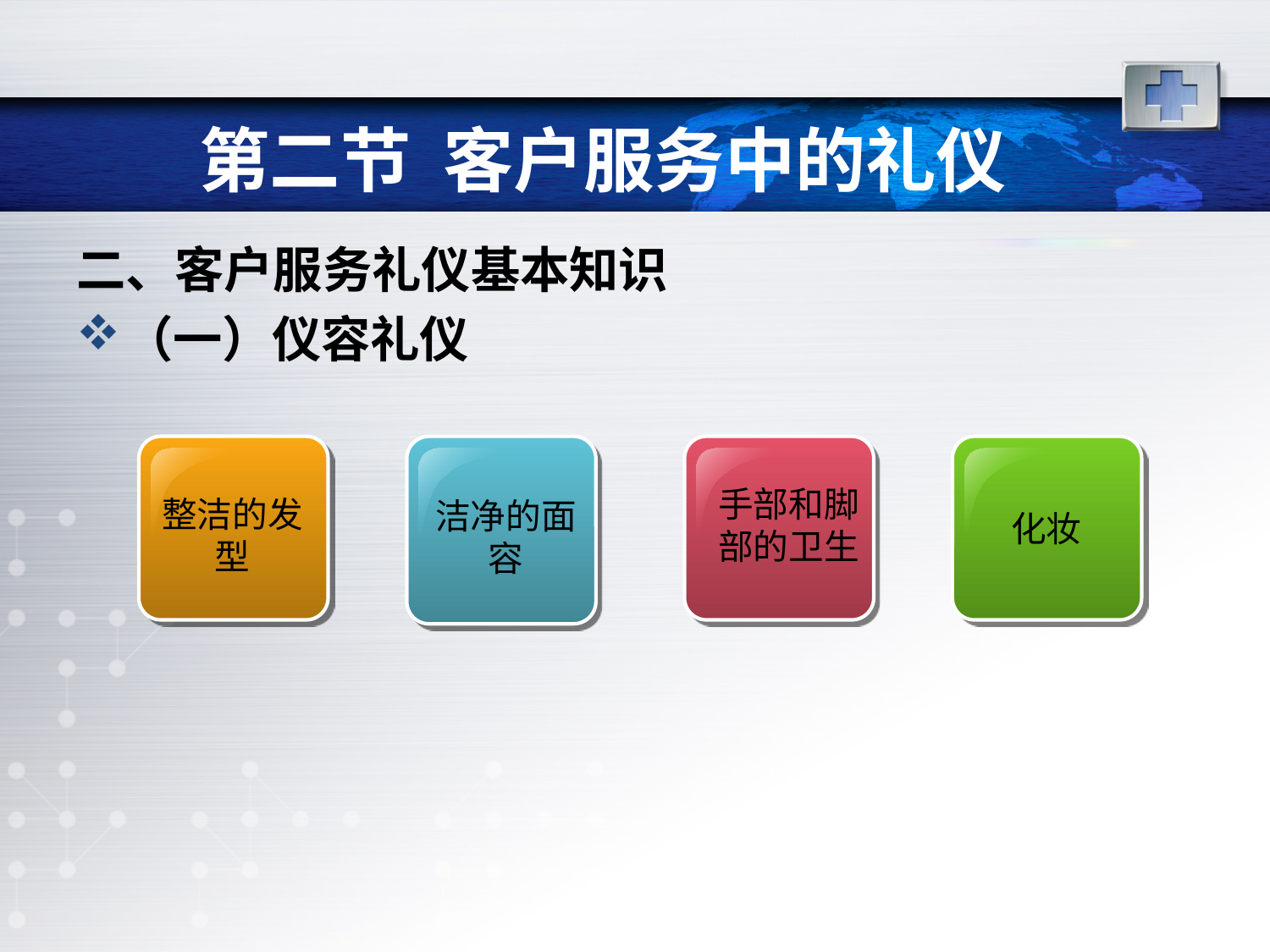

# 第二节  客户服务中的礼仪
二、客户服务礼仪基本知识
（一）仪容礼仪

手部和脚部的卫生
整洁的发型
洁净的面容
化妆